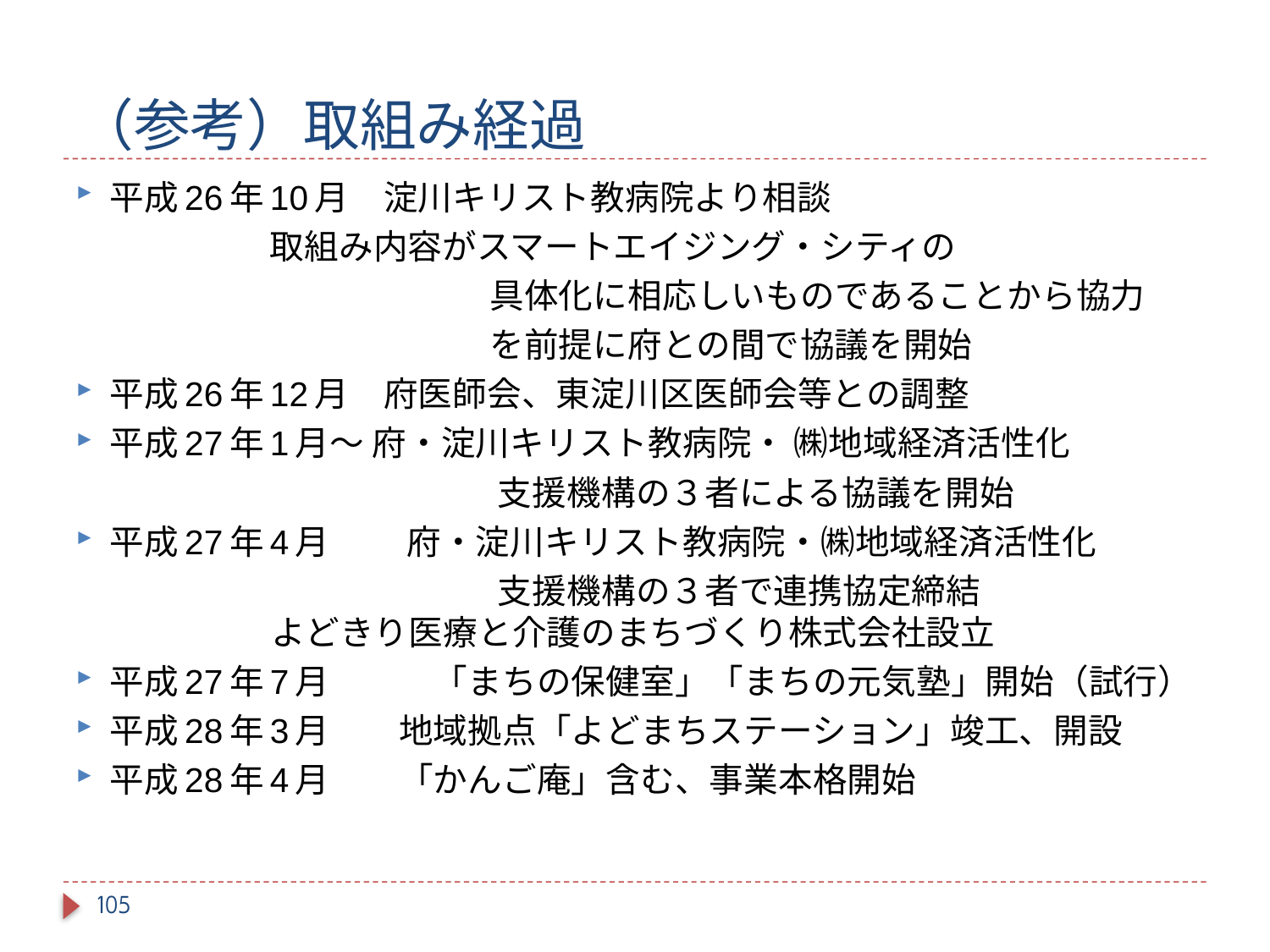

（参考）取組み経過
平成26年10月　淀川キリスト教病院より相談
                        取組み内容がスマートエイジング・シティの
　　　　　　　　　　　　具体化に相応しいものであることから協力
　　　　　　　　　　　　を前提に府との間で協議を開始
平成26年12月　府医師会、東淀川区医師会等との調整
平成27年1月～ 府・淀川キリスト教病院・ ㈱地域経済活性化
　　　　　　　　　　　　 支援機構の３者による協議を開始
平成27年4月　　 府・淀川キリスト教病院・㈱地域経済活性化
　　　　　　　　　　　　 支援機構の３者で連携協定締結
                         よどきり医療と介護のまちづくり株式会社設立
平成27年7月　　　「まちの保健室」「まちの元気塾」開始（試行）
平成28年3月　　地域拠点「よどまちステーション」竣工、開設
平成28年4月　　「かんご庵」含む、事業本格開始
105